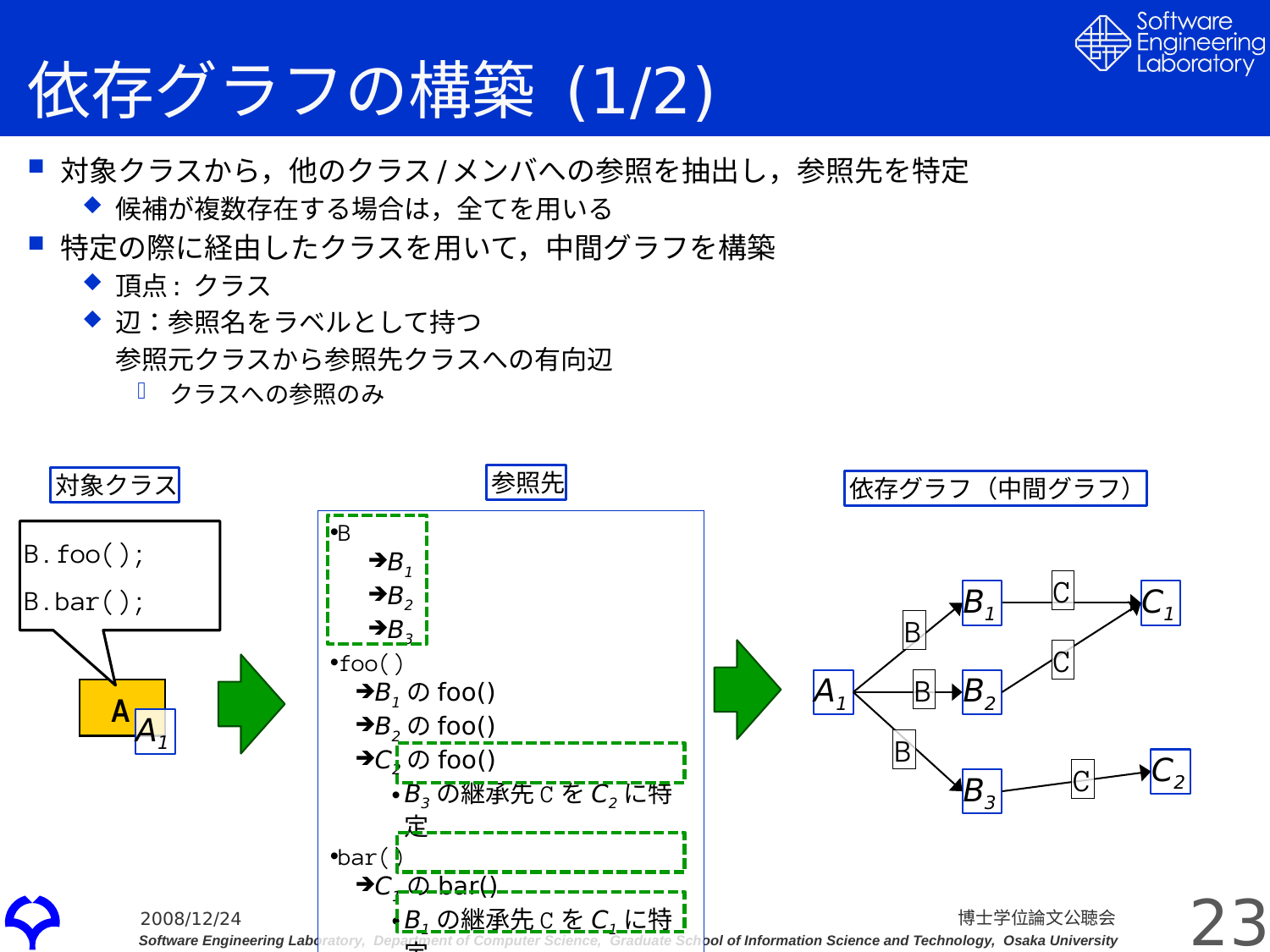

# 依存グラフの構築 (1/2)
対象クラスから，他のクラス/メンバへの参照を抽出し，参照先を特定
候補が複数存在する場合は，全てを用いる
特定の際に経由したクラスを用いて，中間グラフを構築
頂点: クラス
辺：参照名をラベルとして持つ
	参照元クラスから参照先クラスへの有向辺
クラスへの参照のみ
参照先
対象クラス
依存グラフ（中間グラフ）
B
B1
B2
B3
foo()
B1のfoo()
B2のfoo()
C2のfoo()
B3の継承先CをC2に特定
bar()
C1のbar()
B1の継承先CをC1に特定，
または
B2の継承先CをC1に特定

B.foo();
B.bar();
C
B1
C1
B

C

A1
B
B2
A
A1
B

C2
C
B3

23

博士学位論文公聴会
2008/12/24